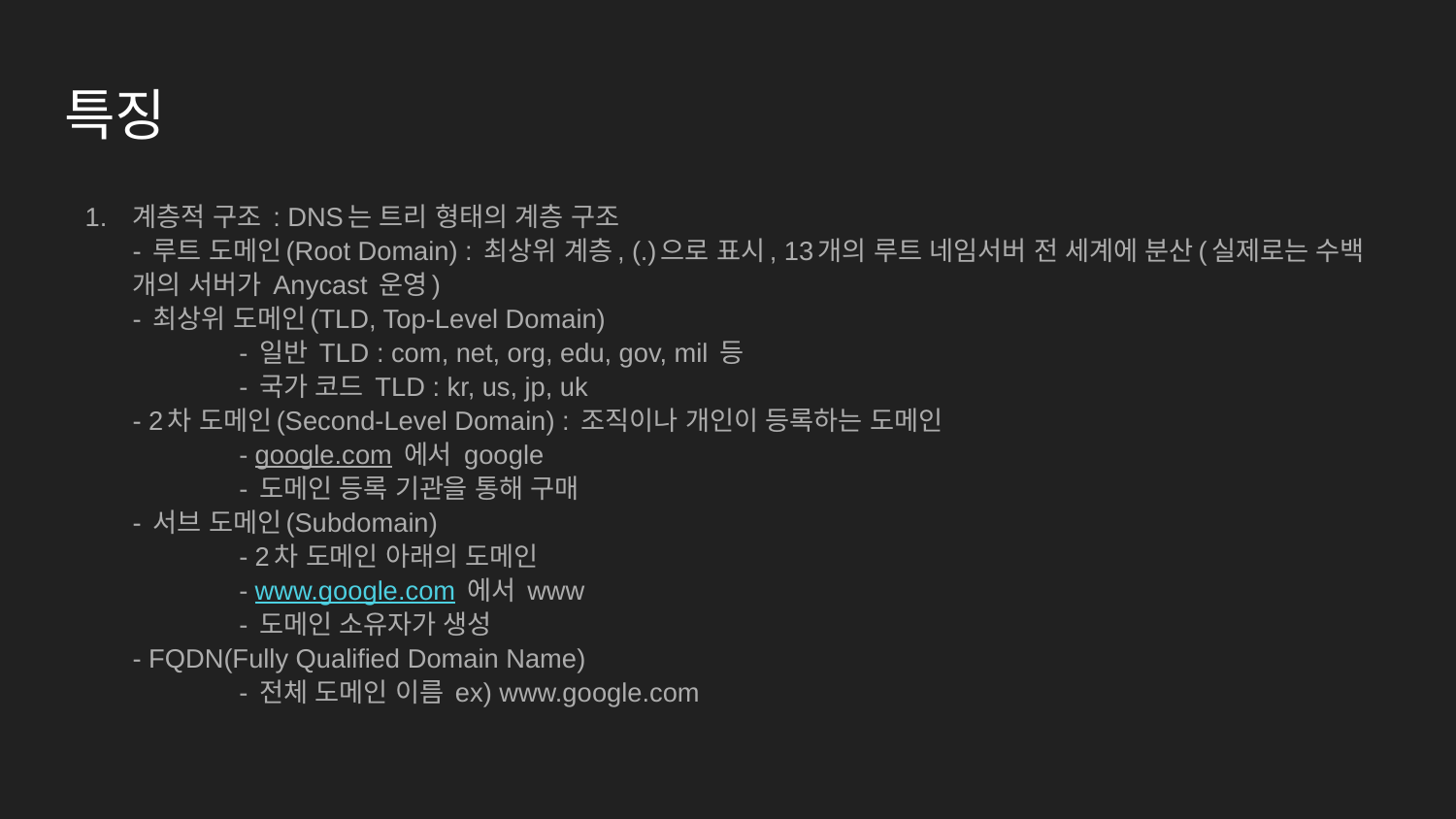

# 특징
계층적 구조 : DNS는 트리 형태의 계층 구조
- 루트 도메인(Root Domain) : 최상위 계층, (.)으로 표시, 13개의 루트 네임서버 전 세계에 분산(실제로는 수백 개의 서버가 Anycast 운영)
- 최상위 도메인(TLD, Top-Level Domain)
	- 일반 TLD : com, net, org, edu, gov, mil 등
	- 국가 코드 TLD : kr, us, jp, uk
- 2차 도메인(Second-Level Domain) : 조직이나 개인이 등록하는 도메인
	- google.com 에서 google
	- 도메인 등록 기관을 통해 구매
- 서브 도메인(Subdomain)
	- 2차 도메인 아래의 도메인
	- www.google.com 에서 www
	- 도메인 소유자가 생성
- FQDN(Fully Qualified Domain Name)
	- 전체 도메인 이름 ex) www.google.com